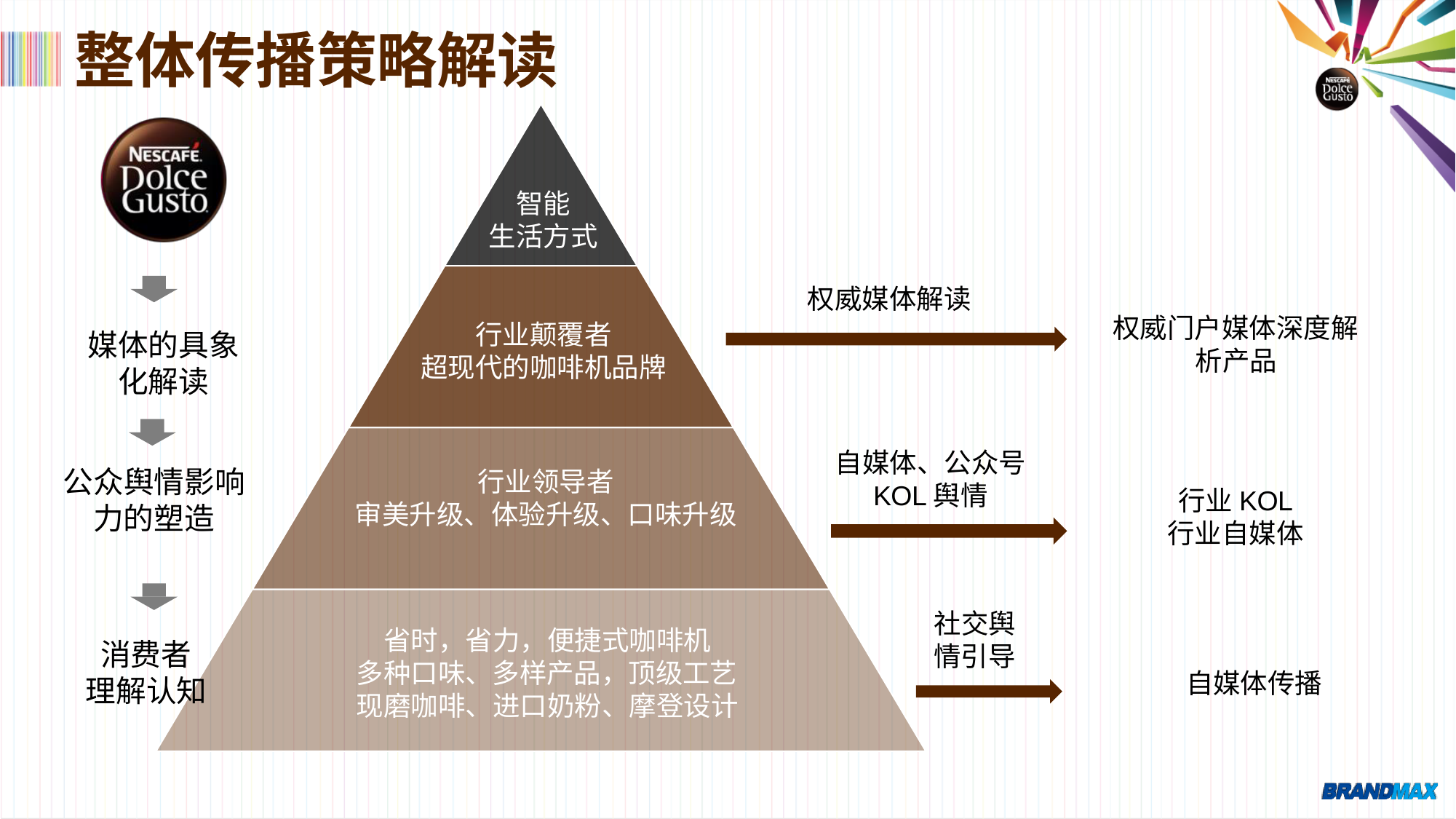

# 整体传播策略解读

智能 生活方式

权威媒体解读
权威门户媒体深度解
析产品
行业颠覆者
超现代的咖啡机品牌
媒体的具象
化解读

自媒体、公众号
KOL舆情
公众舆情影响 力的塑造
行业领导者
审美升级、体验升级、口味升级
行业KOL
行业自媒体

社交舆
情引导
省时，省力，便捷式咖啡机 多种口味、多样产品，顶级工艺 现磨咖啡、进口奶粉、摩登设计
消费者 理解认知
自媒体传播